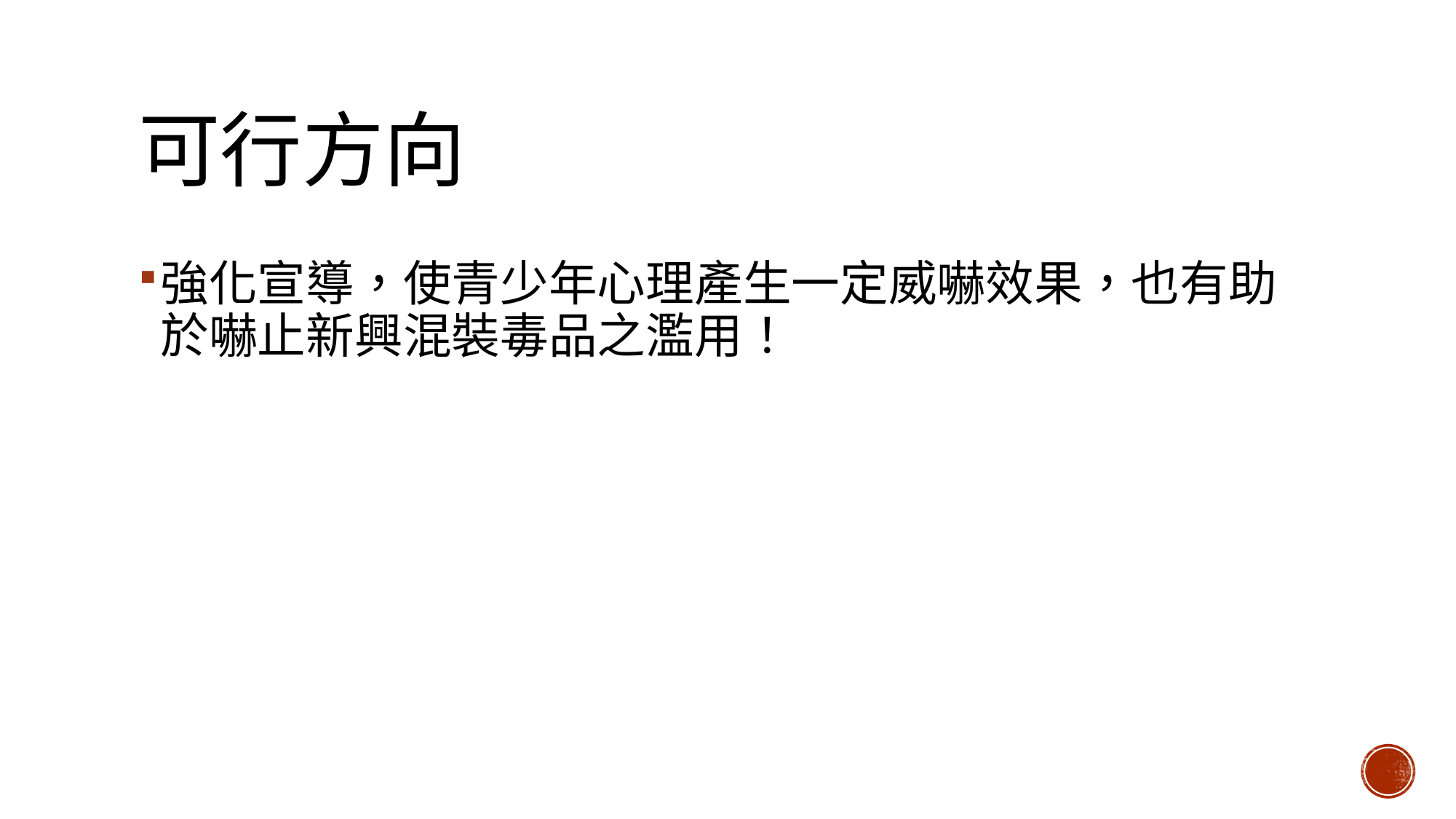

# 可行方向
強化宣導，使青少年心理產生一定威嚇效果，也有助於嚇止新興混裝毒品之濫用！